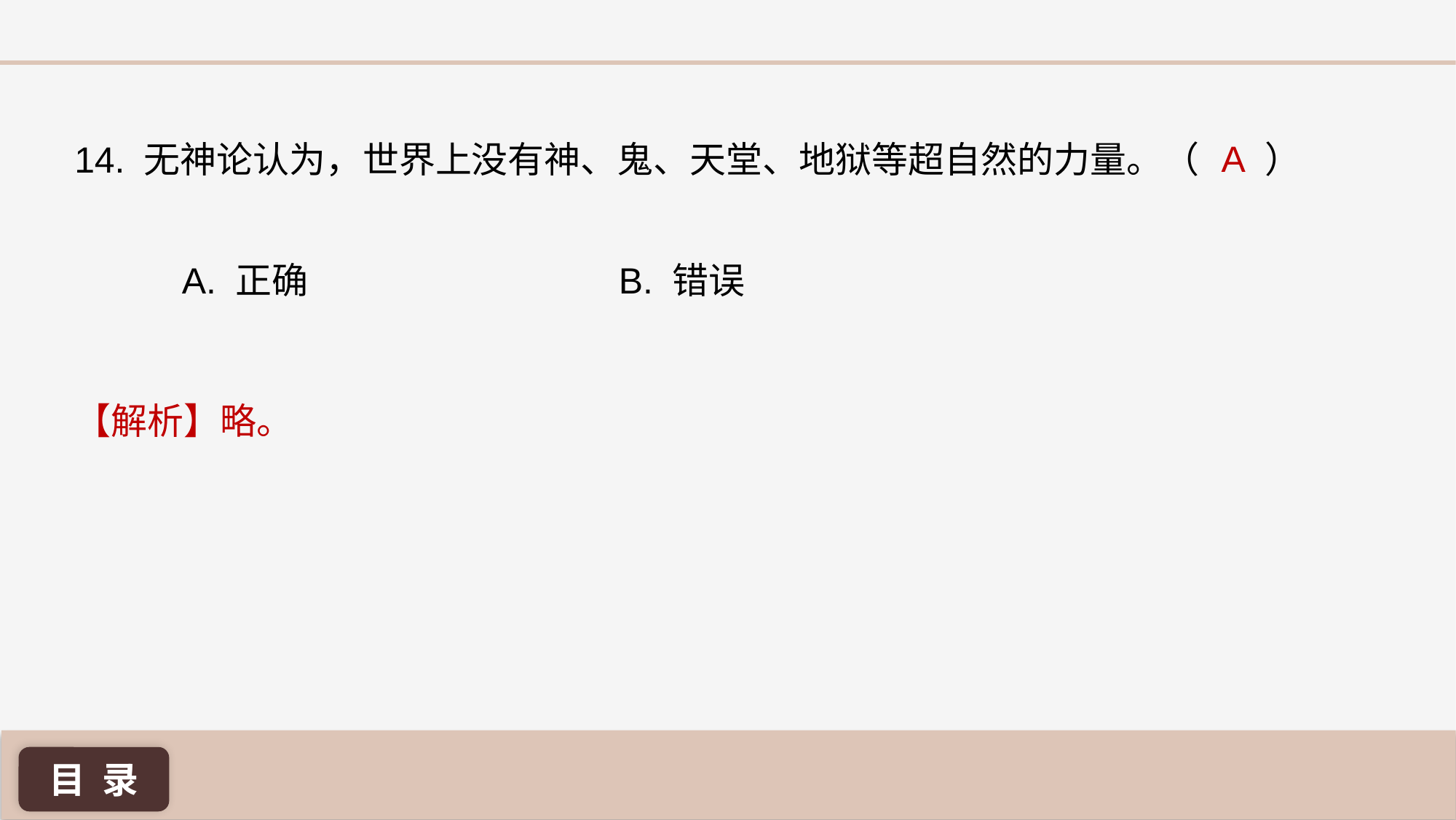

A
14. 无神论认为，世界上没有神、鬼、天堂、地狱等超自然的力量。（        ）
A. 正确 			B. 错误
【解析】略。